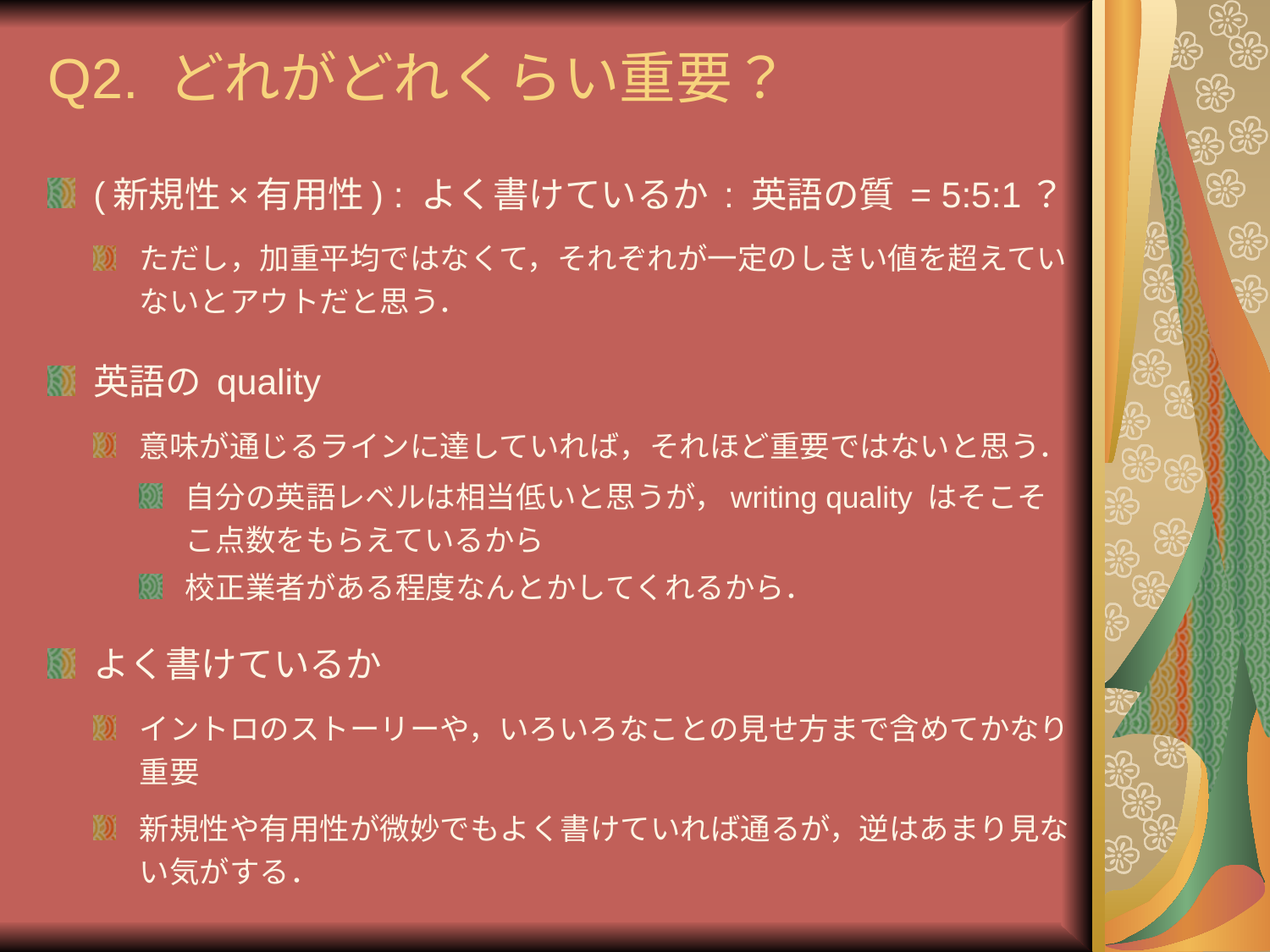

# Q2. どれがどれくらい重要？
(新規性×有用性) : よく書けているか : 英語の質 = 5:5:1？
ただし，加重平均ではなくて，それぞれが一定のしきい値を超えていないとアウトだと思う．
英語の quality
意味が通じるラインに達していれば，それほど重要ではないと思う．
自分の英語レベルは相当低いと思うが，writing quality はそこそこ点数をもらえているから
校正業者がある程度なんとかしてくれるから．
よく書けているか
イントロのストーリーや，いろいろなことの見せ方まで含めてかなり重要
新規性や有用性が微妙でもよく書けていれば通るが，逆はあまり見ない気がする．